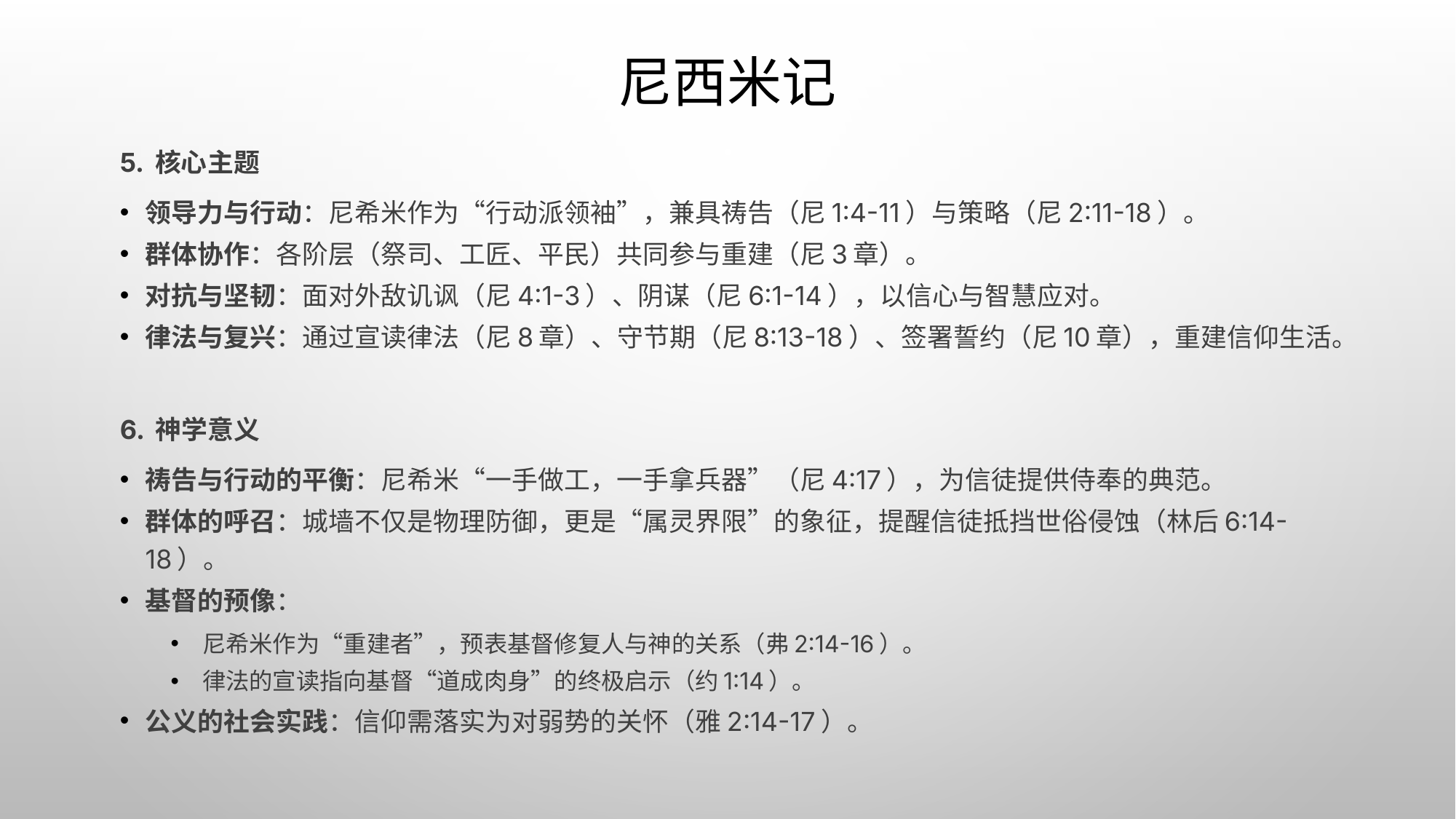

# 尼西米记
5. 核心主题
领导力与行动：尼希米作为“行动派领袖”，兼具祷告（尼1:4-11）与策略（尼2:11-18）。
群体协作：各阶层（祭司、工匠、平民）共同参与重建（尼3章）。
对抗与坚韧：面对外敌讥讽（尼4:1-3）、阴谋（尼6:1-14），以信心与智慧应对。
律法与复兴：通过宣读律法（尼8章）、守节期（尼8:13-18）、签署誓约（尼10章），重建信仰生活。

6. 神学意义
祷告与行动的平衡：尼希米“一手做工，一手拿兵器”（尼4:17），为信徒提供侍奉的典范。
群体的呼召：城墙不仅是物理防御，更是“属灵界限”的象征，提醒信徒抵挡世俗侵蚀（林后6:14-18）。
基督的预像：
尼希米作为“重建者”，预表基督修复人与神的关系（弗2:14-16）。
律法的宣读指向基督“道成肉身”的终极启示（约1:14）。
公义的社会实践：信仰需落实为对弱势的关怀（雅2:14-17）。